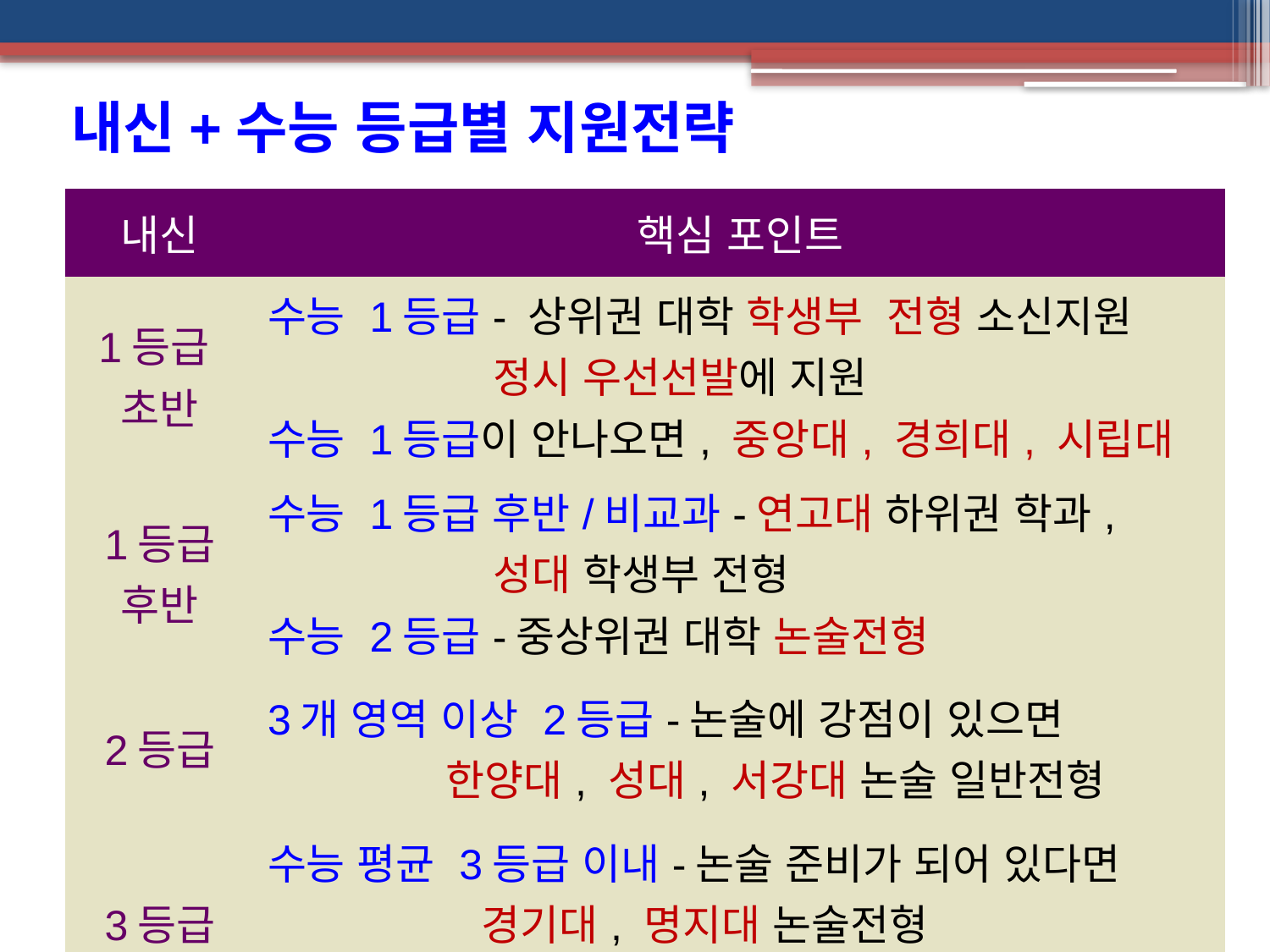

내신+수능 등급별 지원전략
| 내신 | 핵심 포인트 |
| --- | --- |
| 1등급 초반 | 수능 1등급- 상위권 대학 학생부 전형 소신지원 정시 우선선발에 지원 수능 1등급이 안나오면, 중앙대, 경희대, 시립대 |
| 1등급 후반 | 수능 1등급 후반/비교과-연고대 하위권 학과, 성대 학생부 전형 수능 2등급-중상위권 대학 논술전형 |
| 2등급 | 3개 영역 이상 2등급-논술에 강점이 있으면 한양대, 성대, 서강대 논술 일반전형 |
| 3등급 | 수능 평균 3등급 이내-논술 준비가 되어 있다면 경기대, 명지대 논술전형 3등급 중반 – 적성검사 주력 |